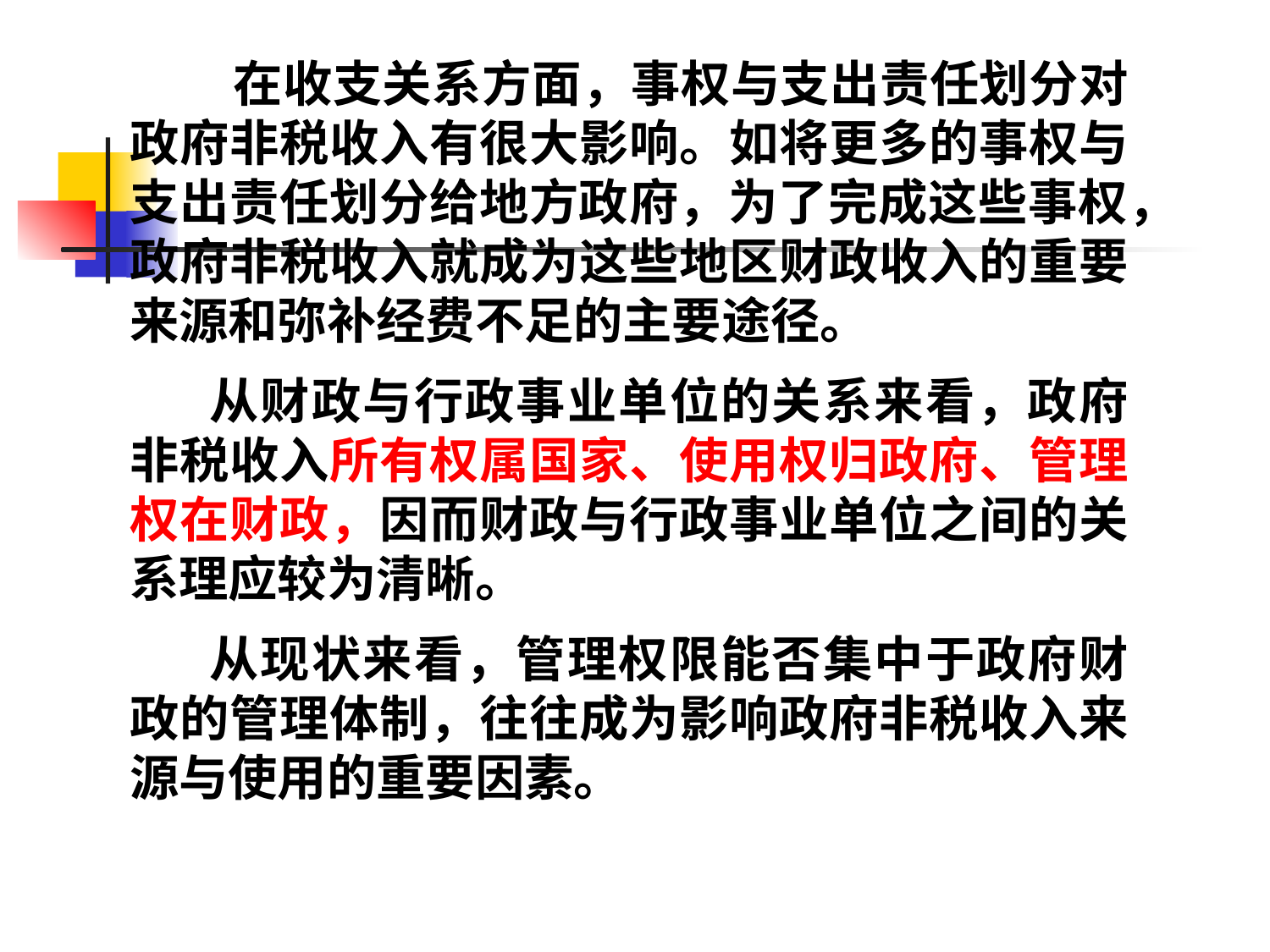

在收支关系方面，事权与支出责任划分对政府非税收入有很大影响。如将更多的事权与支出责任划分给地方政府，为了完成这些事权，政府非税收入就成为这些地区财政收入的重要来源和弥补经费不足的主要途径。
从财政与行政事业单位的关系来看，政府非税收入所有权属国家、使用权归政府、管理权在财政，因而财政与行政事业单位之间的关系理应较为清晰。
从现状来看，管理权限能否集中于政府财政的管理体制，往往成为影响政府非税收入来源与使用的重要因素。